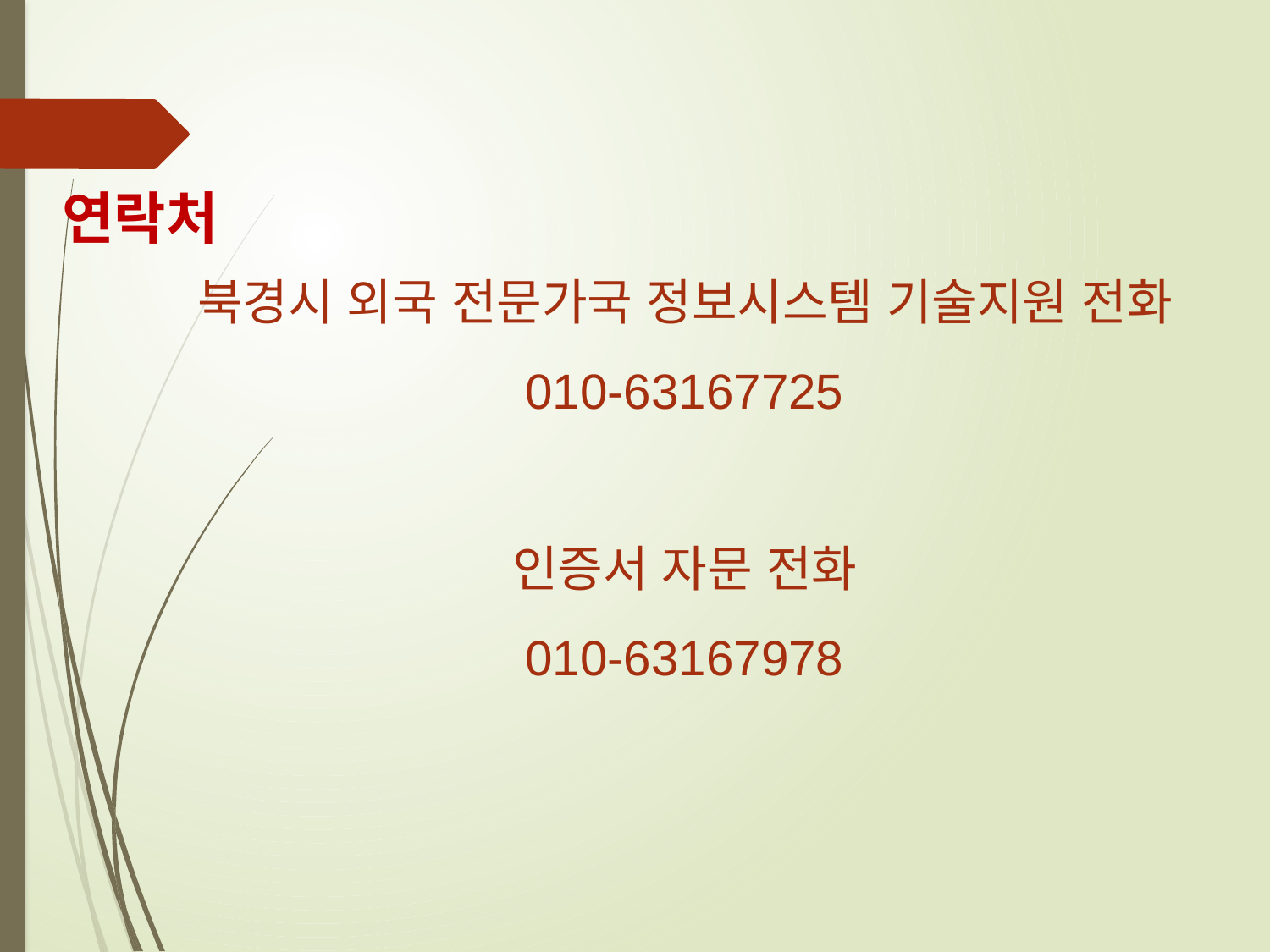

연락처

북경시 외국 전문가국 정보시스템 기술지원 전화
010-63167725

인증서 자문 전화
010-63167978